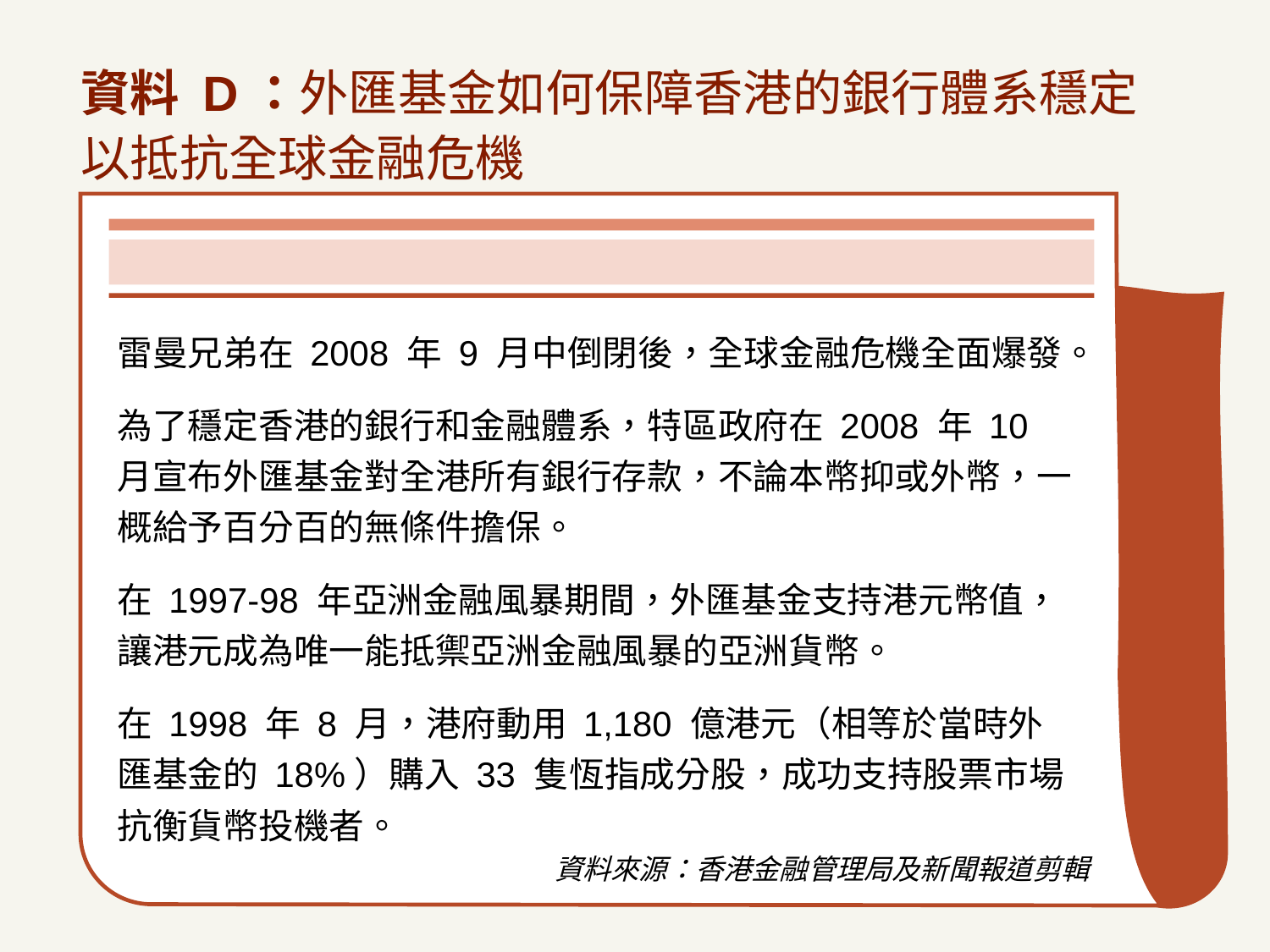

# 資料 D：外匯基金如何保障香港的銀行體系穩定 以抵抗全球金融危機

雷曼兄弟在 2008 年 9 月中倒閉後，全球金融危機全面爆發。
為了穩定香港的銀行和金融體系，特區政府在 2008 年 10 月宣布外匯基金對全港所有銀行存款，不論本幣抑或外幣，一概給予百分百的無條件擔保。
在 1997-98 年亞洲金融風暴期間，外匯基金支持港元幣值，讓港元成為唯一能抵禦亞洲金融風暴的亞洲貨幣。
在 1998 年 8 月，港府動用 1,180 億港元（相等於當時外匯基金的 18%）購入 33 隻恆指成分股，成功支持股票市場抗衡貨幣投機者。
資料來源：香港金融管理局及新聞報道剪輯